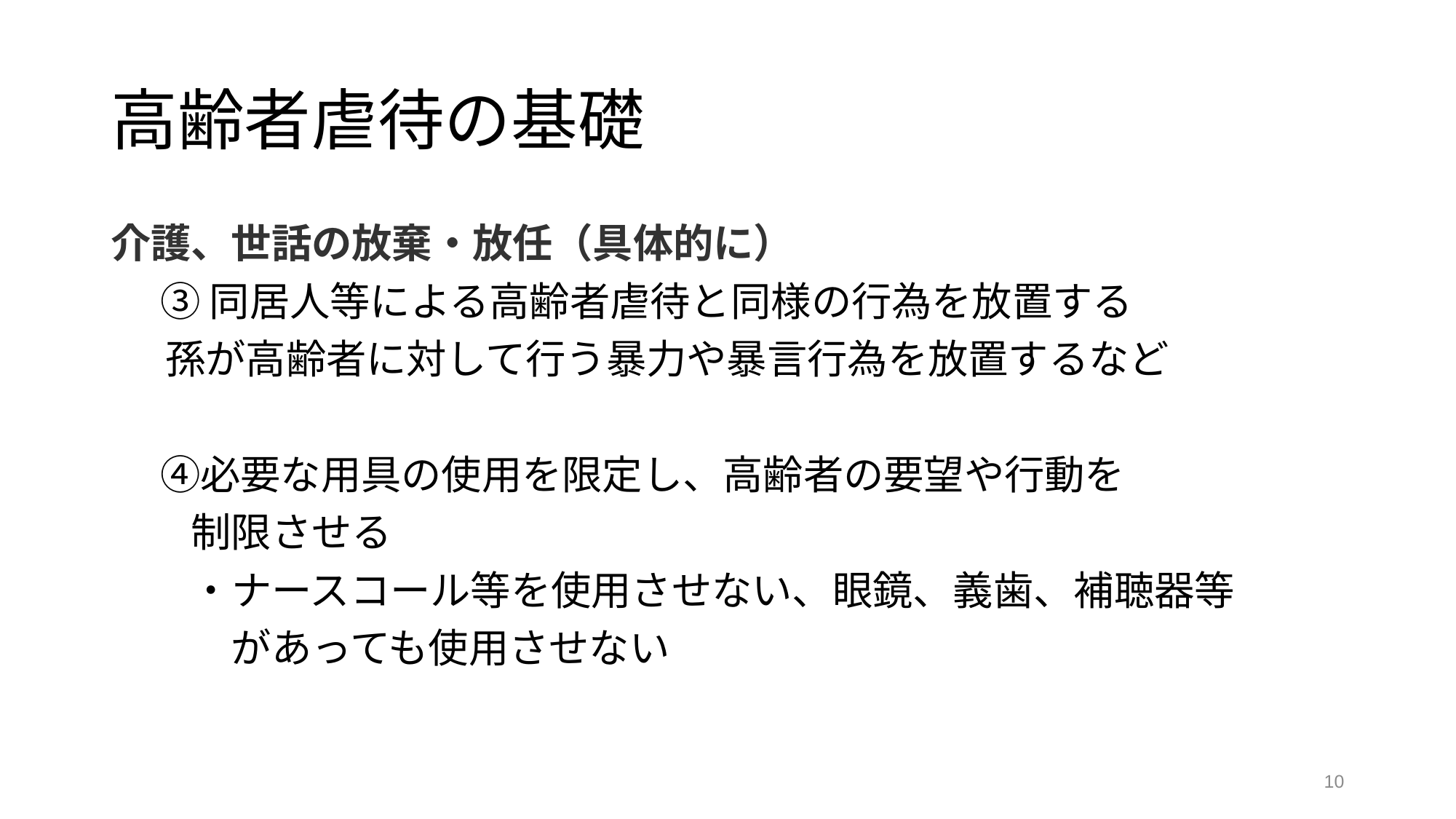

# 高齢者虐待の基礎
介護、世話の放棄・放任（具体的に）
　 ③ 同居人等による高齢者虐待と同様の行為を放置する
     孫が高齢者に対して行う暴力や暴言行為を放置するなど

　 ④必要な用具の使用を限定し、高齢者の要望や行動を
　　制限させる
　　・ナースコール等を使用させない、眼鏡、義歯、補聴器等
　　　があっても使用させない

10